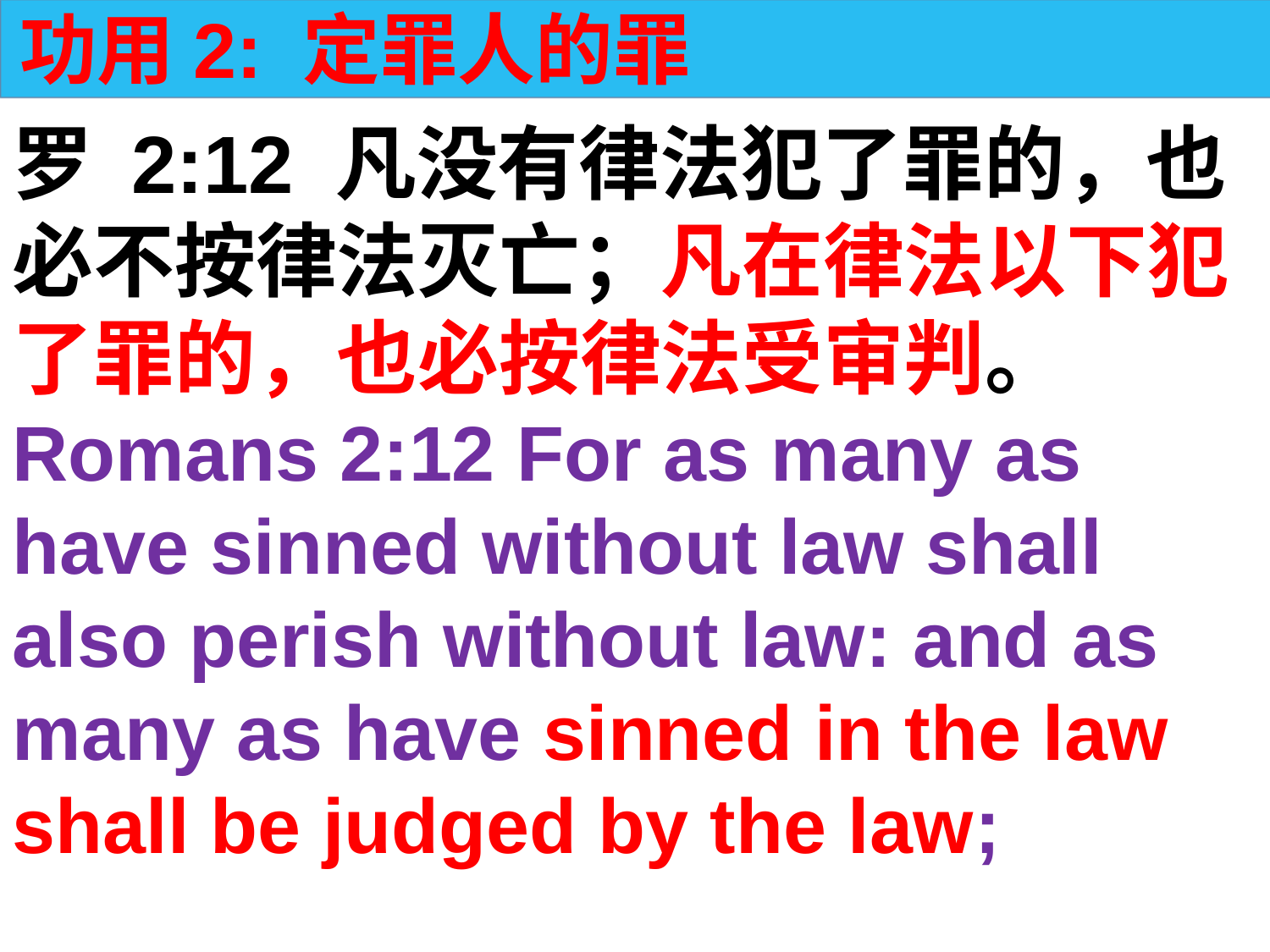

功用2: 定罪人的罪
罗 2:12 凡没有律法犯了罪的，也必不按律法灭亡；凡在律法以下犯了罪的，也必按律法受审判。
Romans 2:12 For as many as have sinned without law shall also perish without law: and as many as have sinned in the law shall be judged by the law;